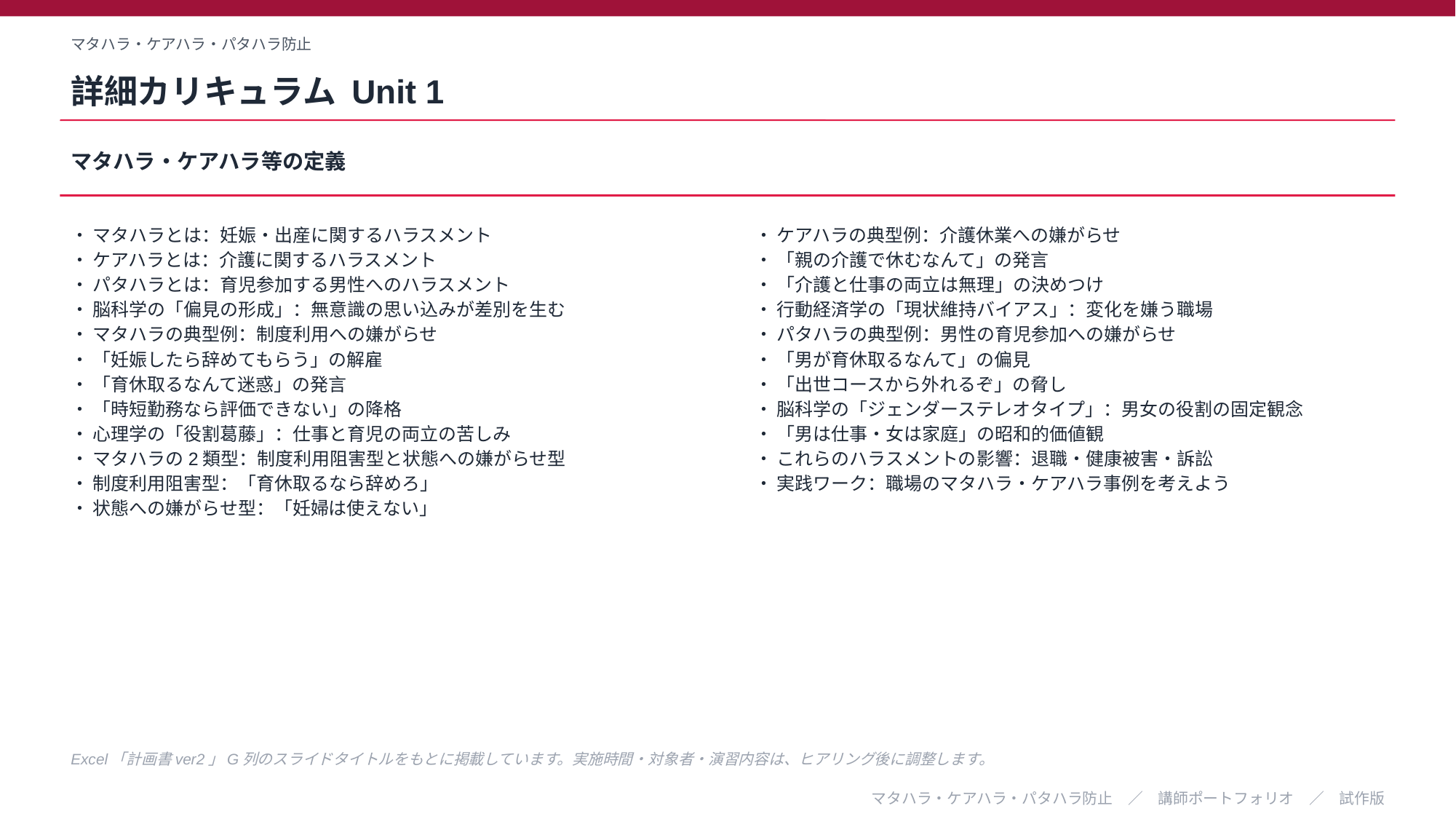

マタハラ・ケアハラ・パタハラ防止
詳細カリキュラム Unit 1

マタハラ・ケアハラ等の定義

・ マタハラとは：妊娠・出産に関するハラスメント
・ ケアハラとは：介護に関するハラスメント
・ パタハラとは：育児参加する男性へのハラスメント
・ 脳科学の「偏見の形成」：無意識の思い込みが差別を生む
・ マタハラの典型例：制度利用への嫌がらせ
・ 「妊娠したら辞めてもらう」の解雇
・ 「育休取るなんて迷惑」の発言
・ 「時短勤務なら評価できない」の降格
・ 心理学の「役割葛藤」：仕事と育児の両立の苦しみ
・ マタハラの2類型：制度利用阻害型と状態への嫌がらせ型
・ 制度利用阻害型：「育休取るなら辞めろ」
・ 状態への嫌がらせ型：「妊婦は使えない」
・ ケアハラの典型例：介護休業への嫌がらせ
・ 「親の介護で休むなんて」の発言
・ 「介護と仕事の両立は無理」の決めつけ
・ 行動経済学の「現状維持バイアス」：変化を嫌う職場
・ パタハラの典型例：男性の育児参加への嫌がらせ
・ 「男が育休取るなんて」の偏見
・ 「出世コースから外れるぞ」の脅し
・ 脳科学の「ジェンダーステレオタイプ」：男女の役割の固定観念
・ 「男は仕事・女は家庭」の昭和的価値観
・ これらのハラスメントの影響：退職・健康被害・訴訟
・ 実践ワーク：職場のマタハラ・ケアハラ事例を考えよう
Excel「計画書ver2」G列のスライドタイトルをもとに掲載しています。実施時間・対象者・演習内容は、ヒアリング後に調整します。
マタハラ・ケアハラ・パタハラ防止　／　講師ポートフォリオ　／　試作版